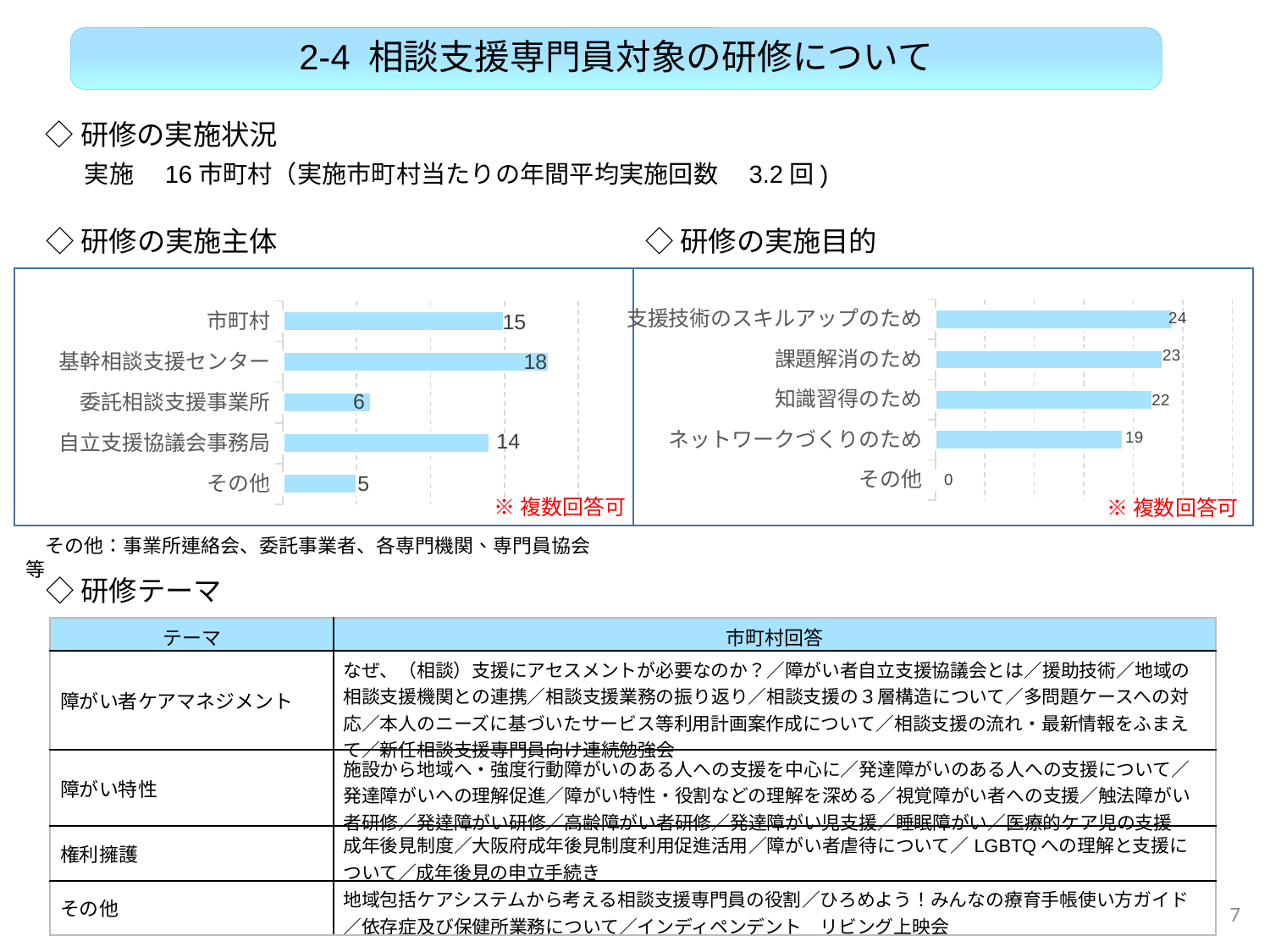

2-4 相談支援専門員対象の研修について
◇研修の実施状況
　 実施　16市町村（実施市町村当たりの年間平均実施回数　3.2回)
◇研修の実施主体
◇研修の実施目的

### Chart

| Category |  |
|---|---|
| 支援技術のスキルアップのため | 24.0 |
| 課題解消のため | 23.0 |
| 知識習得のため | 22.0 |
| ネットワークづくりのため | 19.0 |
| その他 | 0.0 |

### Chart

| Category | 15 |
|---|---|
| 市町村 | 15.0 |
| 基幹相談支援センター | 18.0 |
| 委託相談支援事業所 | 6.0 |
| 自立支援協議会事務局 | 14.0 |
| その他 | 5.0 |
※複数回答可
※複数回答可

　　その他：事業所連絡会、委託事業者、各専門機関、専門員協会　等
◇研修テーマ
| テーマ | 市町村回答 |
| --- | --- |
| 障がい者ケアマネジメント | なぜ、（相談）支援にアセスメントが必要なのか？／障がい者自立支援協議会とは／援助技術／地域の相談支援機関との連携／相談支援業務の振り返り／相談支援の３層構造について／多問題ケースへの対応／本人のニーズに基づいたサービス等利用計画案作成について／相談支援の流れ・最新情報をふまえて／新任相談支援専門員向け連続勉強会 |
| 障がい特性 | 施設から地域へ・強度行動障がいのある人への支援を中心に／発達障がいのある人への支援について／発達障がいへの理解促進／障がい特性・役割などの理解を深める／視覚障がい者への支援／触法障がい者研修／発達障がい研修／高齢障がい者研修／発達障がい児支援／睡眠障がい／医療的ケア児の支援 |
| 権利擁護 | 成年後見制度／大阪府成年後見制度利用促進活用／障がい者虐待について／LGBTQへの理解と支援について／成年後見の申立手続き |
| その他 | 地域包括ケアシステムから考える相談支援専門員の役割／ひろめよう！みんなの療育手帳使い方ガイド／依存症及び保健所業務について／インディペンデント　リビング上映会 |
7